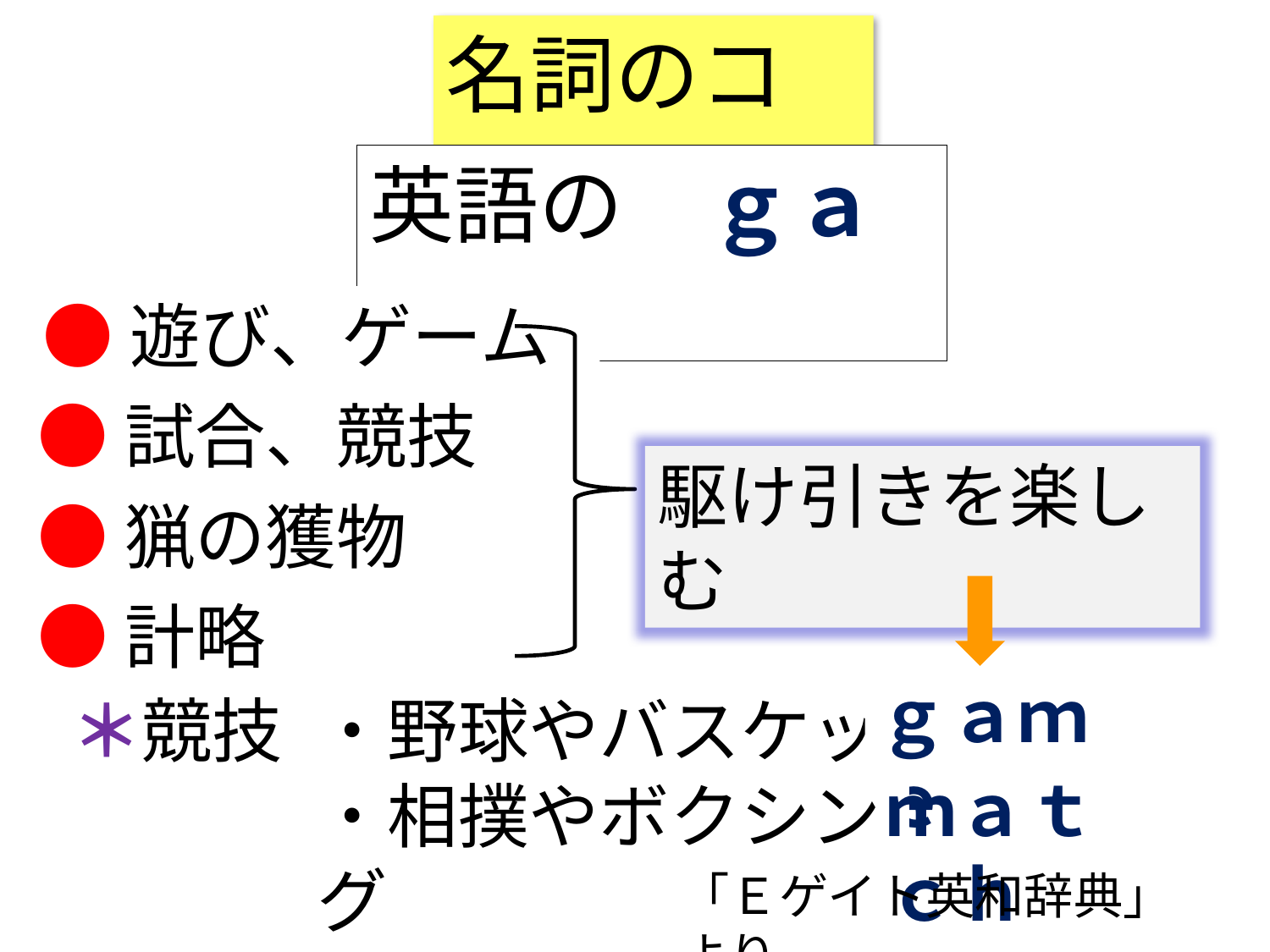

名詞のコア
英語の　ｇａｍｅ
●遊び、ゲーム

●試合、競技
駆け引きを楽しむ
●猟の獲物

●計略
ｇａｍｅ
＊競技
・野球やバスケット
ｍａｔｃｈ
・相撲やボクシング
「Ｅゲイト英和辞典」より